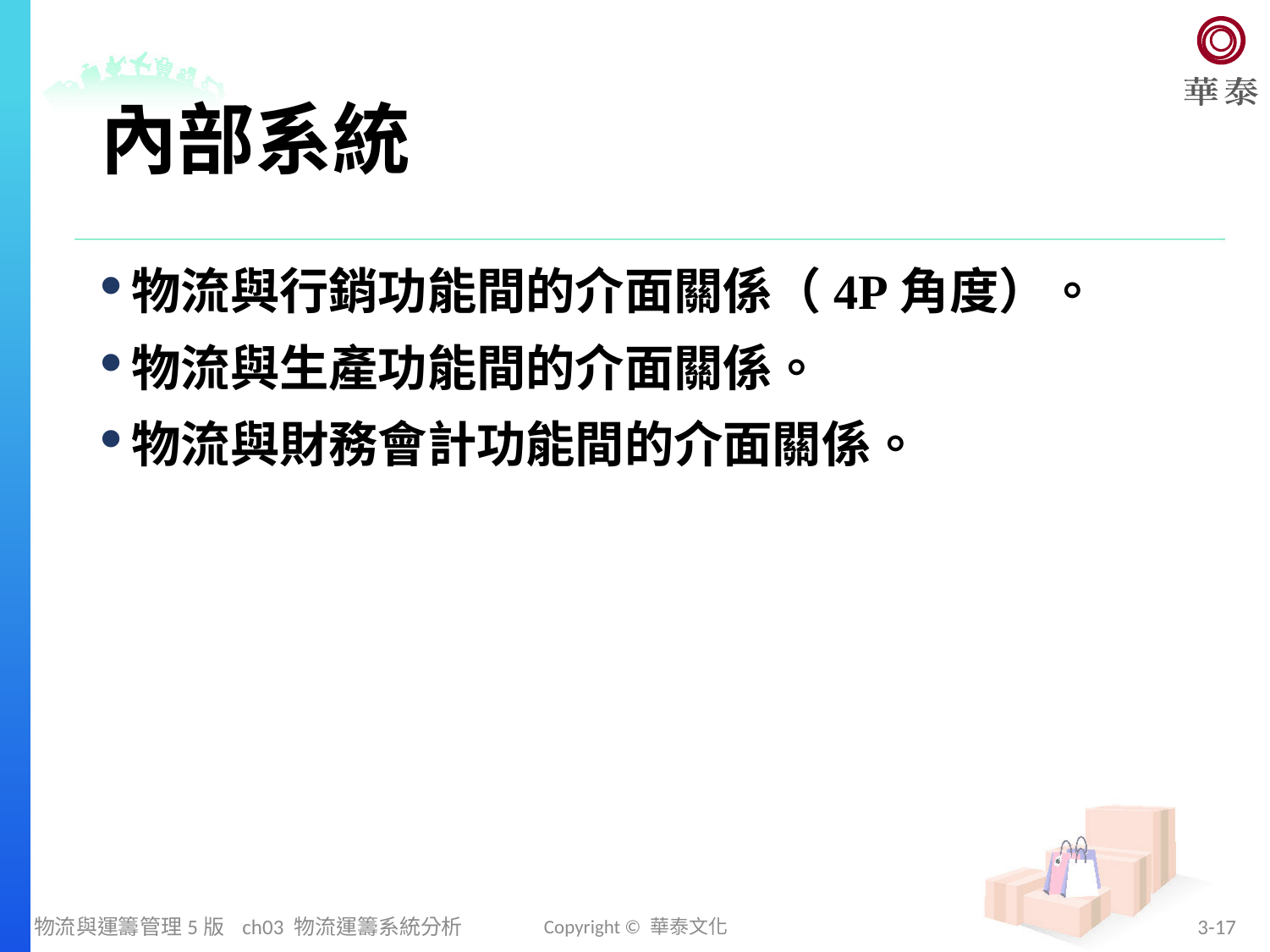

# 內部系統
物流與行銷功能間的介面關係（4P角度）。
物流與生產功能間的介面關係。
物流與財務會計功能間的介面關係。
物流與運籌管理5版  ch03 物流運籌系統分析
Copyright © 華泰文化
3-17